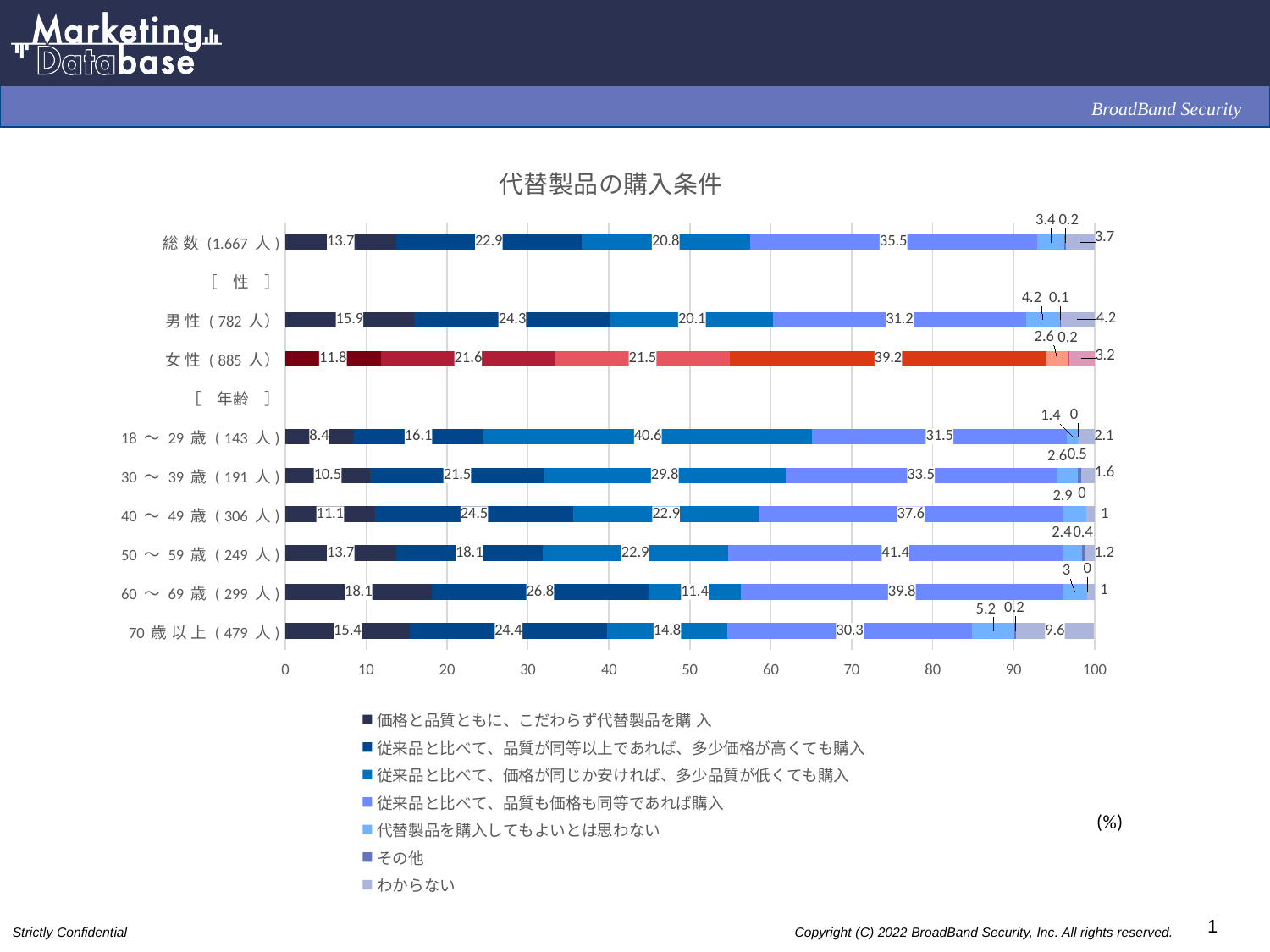

### Chart: 代替製品の購入条件

| Category | 価格と品質ともに、こだわらず代替製品を購 入 | 従来品と比べて、品質が同等以上であれば、多少価格が高くても購入 | 従来品と比べて、価格が同じか安ければ、多少品質が低くても購入 | 従来品と比べて、品質も価格も同等であれば購入 | 代替製品を購入してもよいとは思わない | その他 | わからない |
|---|---|---|---|---|---|---|---|
| 総 数 (1.667 人) | 13.7 | 22.9 | 20.8 | 35.5 | 3.4 | 0.2 | 3.7 |
| ［　性　］ | None | None | None | None | None | None | None |
| 男 性 ( 782 人） | 15.9 | 24.3 | 20.1 | 31.2 | 4.2 | 0.1 | 4.2 |
| 女 性 ( 885 人） | 11.8 | 21.6 | 21.5 | 39.2 | 2.6 | 0.2 | 3.2 |
| ［　年齢　］ | None | None | None | None | None | None | None |
| 18 ～ 29 歳 ( 143 人) | 8.4 | 16.1 | 40.6 | 31.5 | 1.4 | 0.0 | 2.1 |
| 30 ～ 39 歳 ( 191 人) | 10.5 | 21.5 | 29.8 | 33.5 | 2.6 | 0.5 | 1.6 |
| 40 ～ 49 歳 ( 306 人) | 11.1 | 24.5 | 22.9 | 37.6 | 2.9 | 0.0 | 1.0 |
| 50 ～ 59 歳 ( 249 人) | 13.7 | 18.1 | 22.9 | 41.4 | 2.4 | 0.4 | 1.2 |
| 60 ～ 69 歳 ( 299 人) | 18.1 | 26.8 | 11.4 | 39.8 | 3.0 | 0.0 | 1.0 |
| 70 歳 以 上 ( 479 人) | 15.4 | 24.4 | 14.8 | 30.3 | 5.2 | 0.2 | 9.6 |